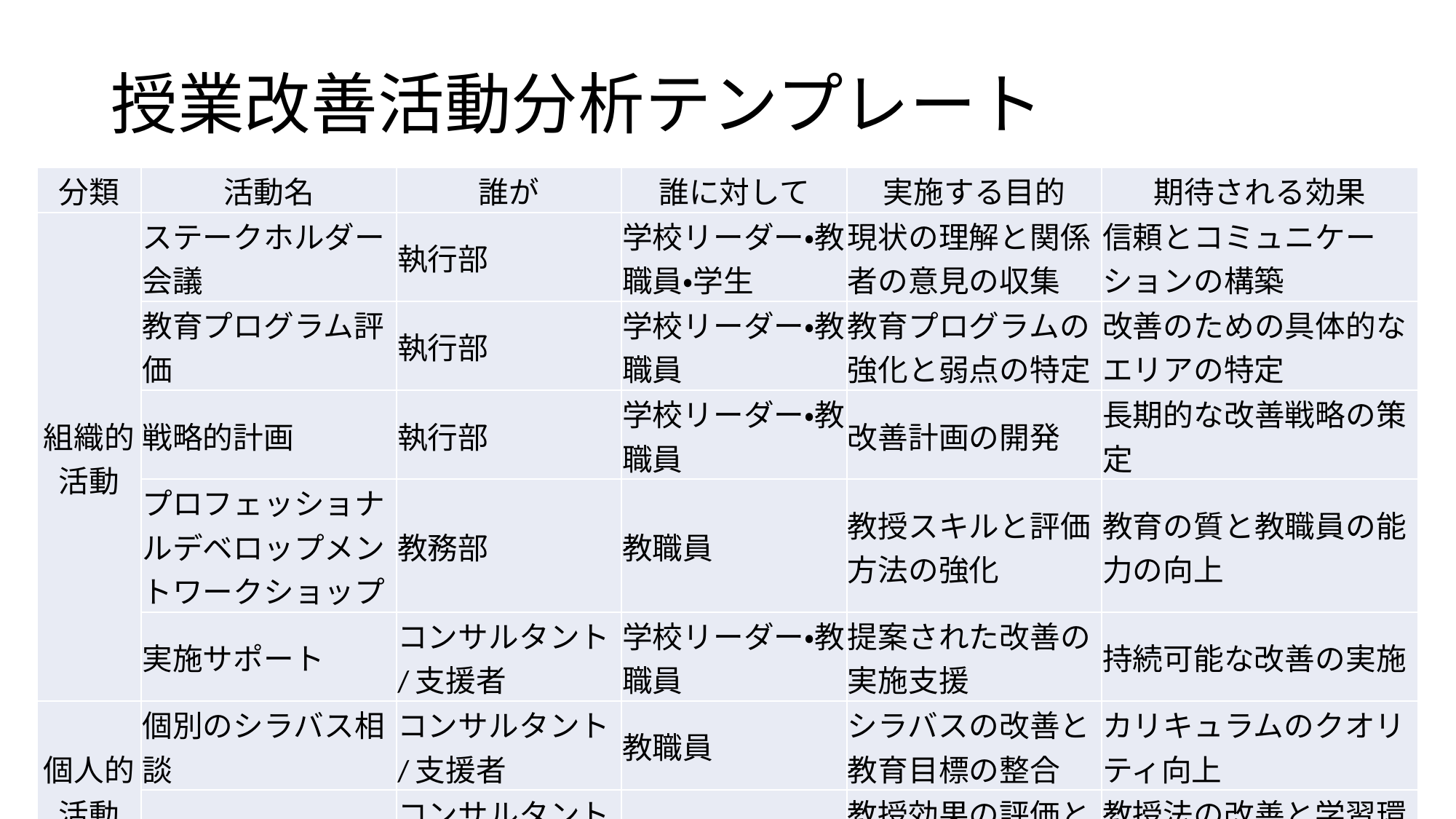

# 授業改善活動分析テンプレート
| 分類 | 活動名 | 誰が | 誰に対して | 実施する目的 | 期待される効果 |
| --- | --- | --- | --- | --- | --- |
| 組織的活動 | ステークホルダー会議 | 執行部 | 学校リーダー・教職員・学生 | 現状の理解と関係者の意見の収集 | 信頼とコミュニケーションの構築 |
|  | 教育プログラム評価 | 執行部 | 学校リーダー・教職員 | 教育プログラムの強化と弱点の特定 | 改善のための具体的なエリアの特定 |
|  | 戦略的計画 | 執行部 | 学校リーダー・教職員 | 改善計画の開発 | 長期的な改善戦略の策定 |
|  | プロフェッショナルデベロップメントワークショップ | 教務部 | 教職員 | 教授スキルと評価方法の強化 | 教育の質と教職員の能力の向上 |
|  | 実施サポート | コンサルタント/支援者 | 学校リーダー・教職員 | 提案された改善の実施支援 | 持続可能な改善の実施 |
| 個人的活動 | 個別のシラバス相談 | コンサルタント/支援者 | 教職員 | シラバスの改善と教育目標の整合 | カリキュラムのクオリティ向上 |
|  | 授業観察 | コンサルタント/支援者 | 教職員 | 教授効果の評価とフィードバック | 教授法の改善と学習環境の向上 |